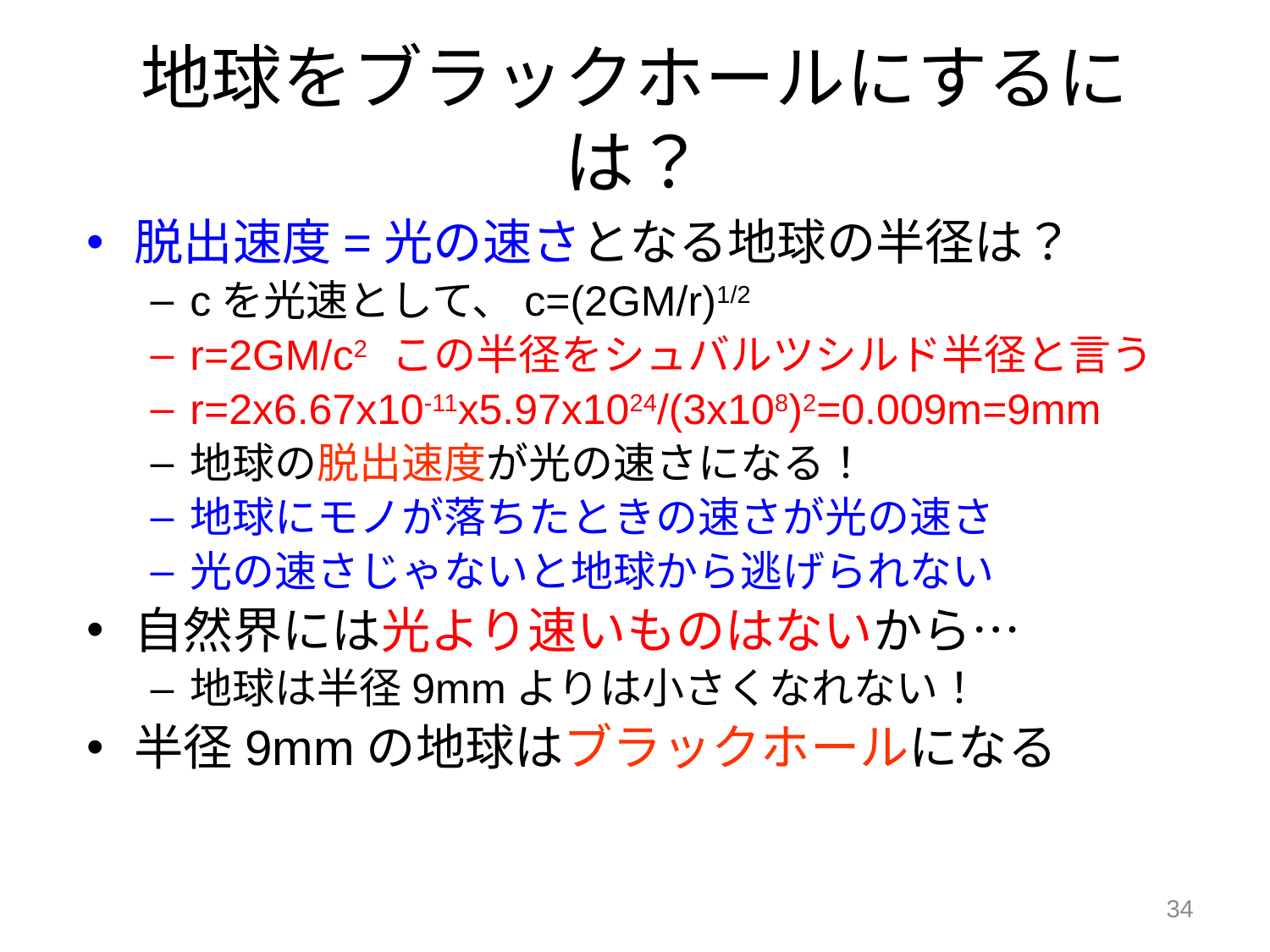

# 地球をブラックホールにするには？
脱出速度=光の速さとなる地球の半径は？
cを光速として、c=(2GM/r)1/2
r=2GM/c2  この半径をシュバルツシルド半径と言う
r=2x6.67x10-11x5.97x1024/(3x108)2=0.009m=9mm
地球の脱出速度が光の速さになる！
地球にモノが落ちたときの速さが光の速さ
光の速さじゃないと地球から逃げられない
自然界には光より速いものはないから…
地球は半径9mmよりは小さくなれない！
半径9mmの地球はブラックホールになる
34